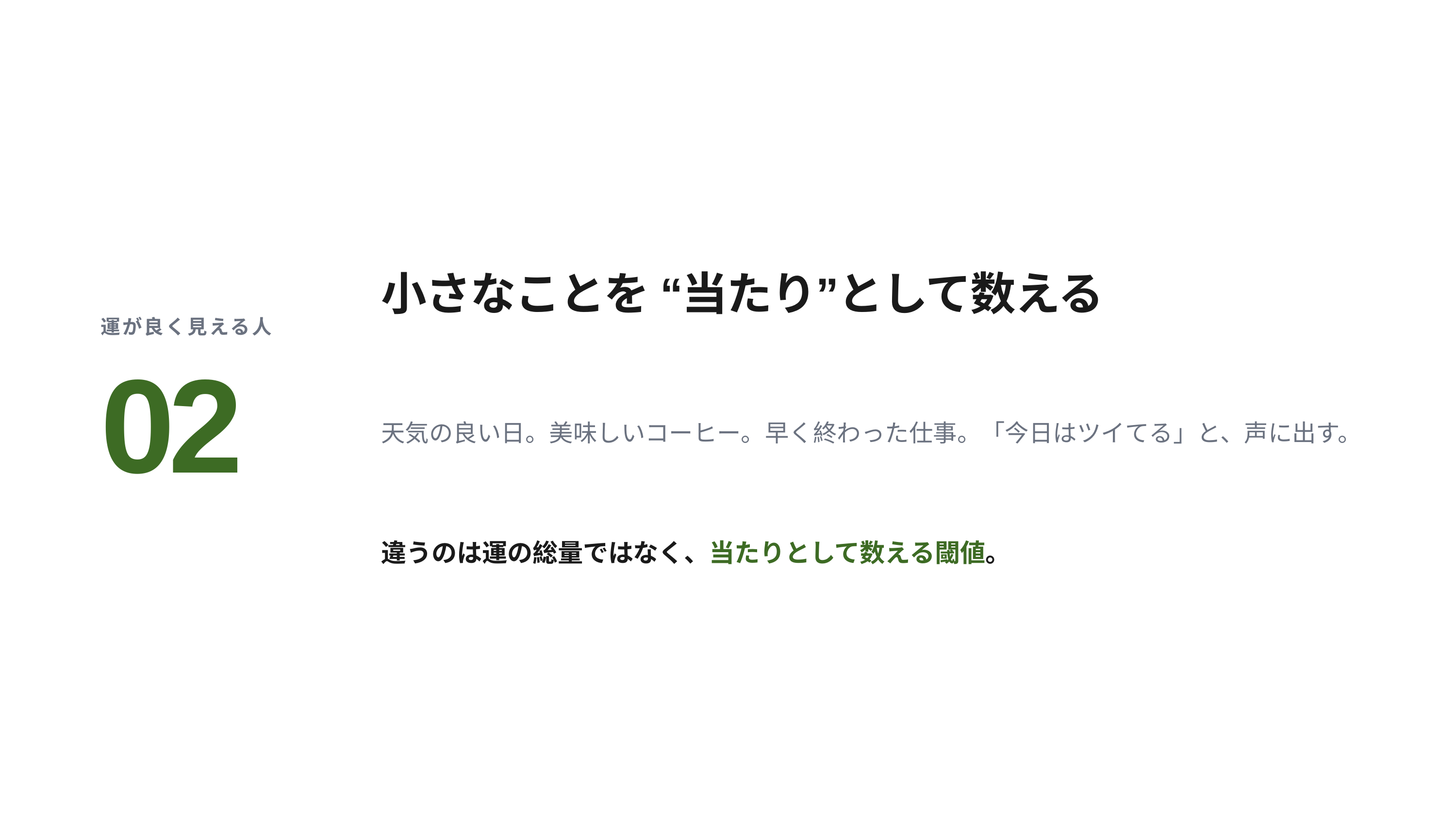

小さなことを “当たり”として数える
運が良く見える人
02
天気の良い日。美味しいコーヒー。早く終わった仕事。「今日はツイてる」と、声に出す。
違うのは運の総量ではなく、当たりとして数える閾値。